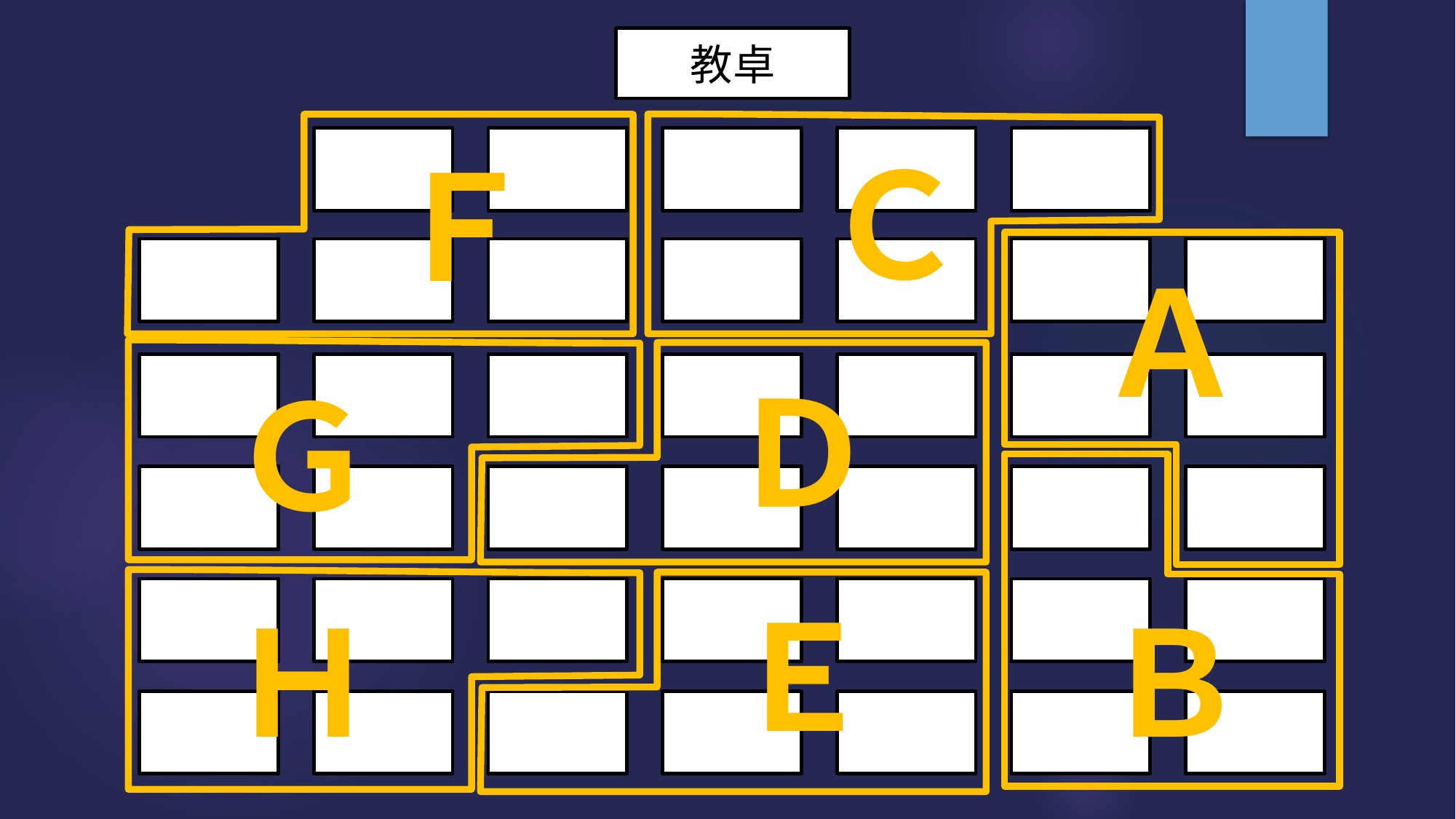

教卓

Ｃ

Ｆ

Ａ

Ｄ
Ｇ

Ｅ
Ｈ
Ｂ